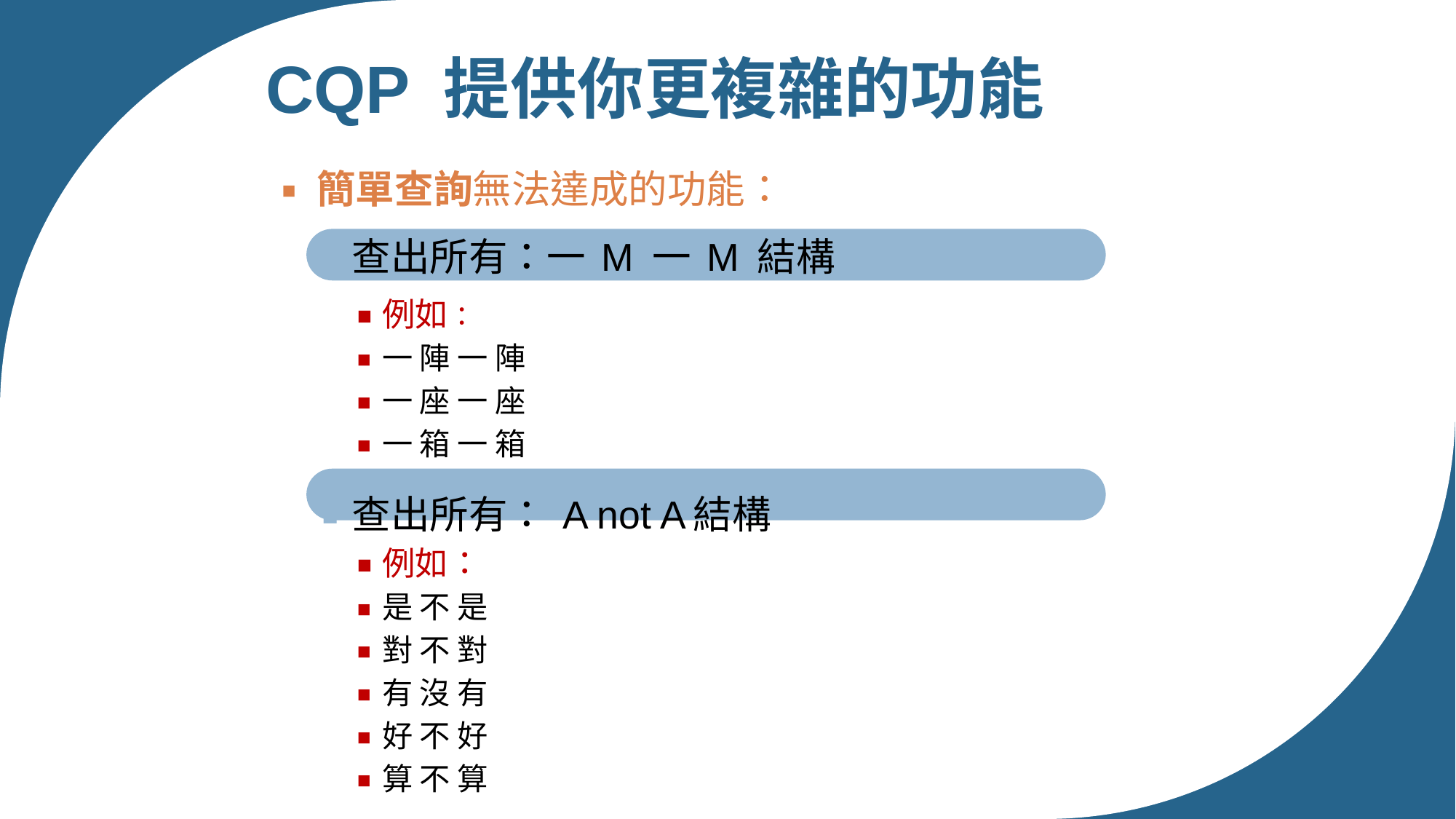

# CQP 提供你更複雜的功能
簡單查詢無法達成的功能：
查出所有：一 M 一 M 結構
例如：
一 陣 一 陣
一 座 一 座
一 箱 一 箱
查出所有： A not A結構
例如：
是 不 是
對 不 對
有 沒 有
好 不 好
算 不 算